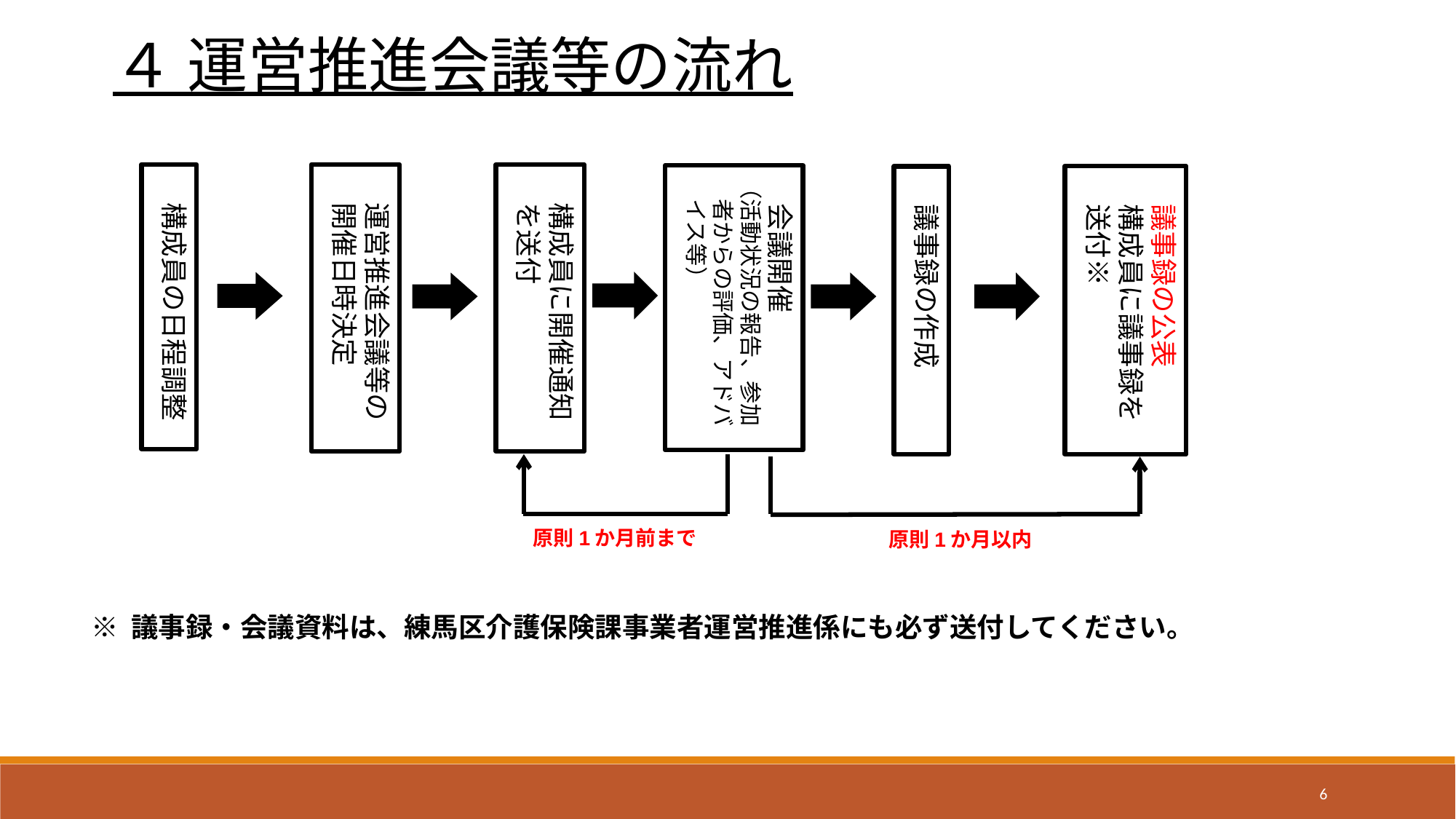

４ 運営推進会議等の流れ
　構成員の日程調整
　運営推進会議等の
　開催日時決定
　構成員に開催通知
　を送付
　会議開催
（活動状況の報告、参加
　者からの評価、アドバ
　イス等）
　議事録の公表
　構成員に議事録を
　送付※
　議事録の作成

原則1か月前まで
原則1か月以内
※ 議事録・会議資料は、練馬区介護保険課事業者運営推進係にも必ず送付してください。
6